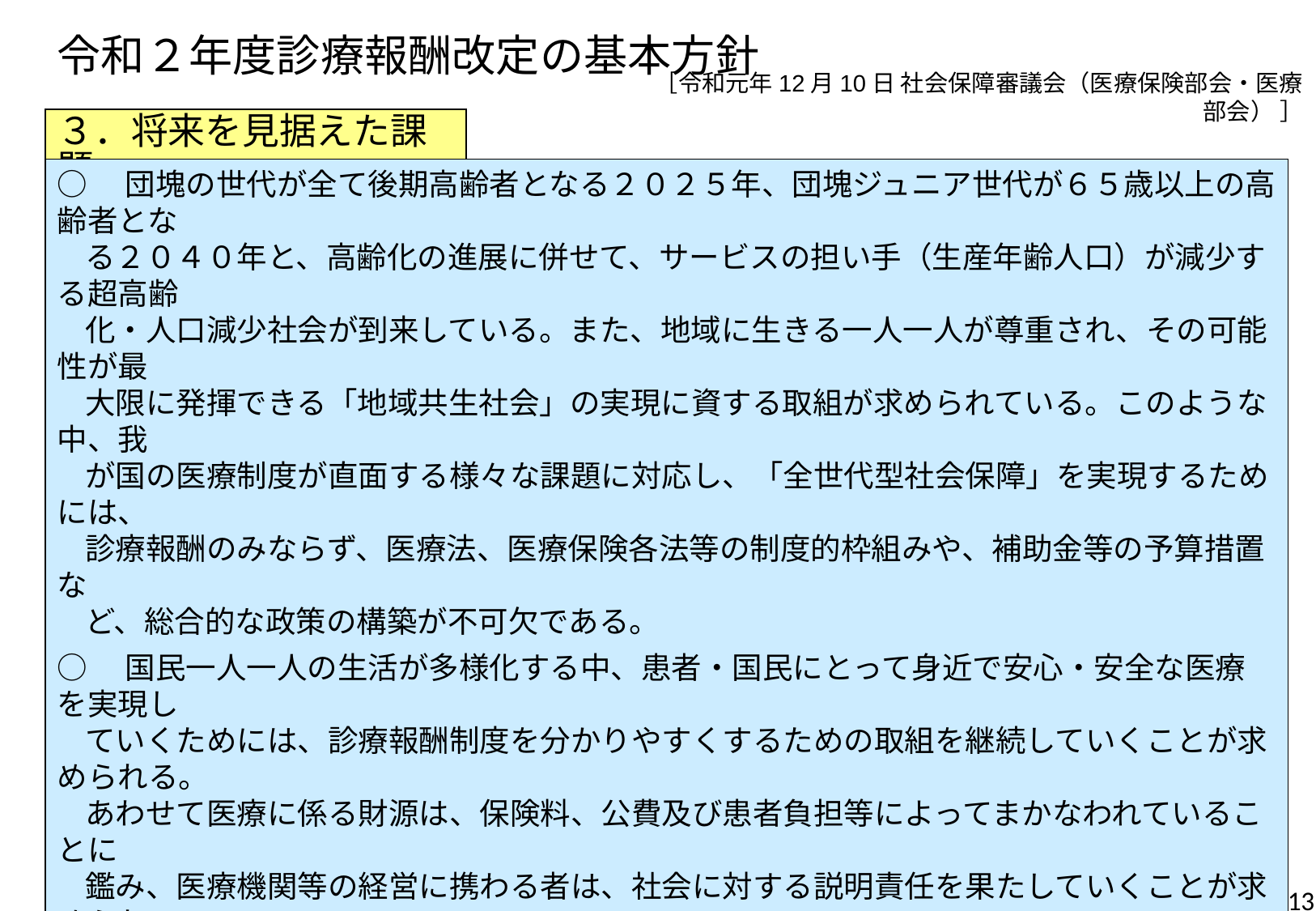

# 令和２年度診療報酬改定の基本方針
［令和元年12月10日 社会保障審議会（医療保険部会・医療部会） ］
３．将来を見据えた課題
○　団塊の世代が全て後期高齢者となる２０２５年、団塊ジュニア世代が６５歳以上の高齢者とな
   る２０４０年と、高齢化の進展に併せて、サービスの担い手（生産年齢人口）が減少する超高齢
   化・人口減少社会が到来している。また、地域に生きる一人一人が尊重され、その可能性が最
   大限に発揮できる「地域共生社会」の実現に資する取組が求められている。このような中、我
   が国の医療制度が直面する様々な課題に対応し、「全世代型社会保障」を実現するためには、
   診療報酬のみならず、医療法、医療保険各法等の制度的枠組みや、補助金等の予算措置な
   ど、総合的な政策の構築が不可欠である。
○　国民一人一人の生活が多様化する中、患者・国民にとって身近で安心・安全な医療を実現し
   ていくためには、診療報酬制度を分かりやすくするための取組を継続していくことが求められる。
   あわせて医療に係る財源は、保険料、公費及び患者負担等によってまかなわれていることに
   鑑み、医療機関等の経営に携わる者は、社会に対する説明責任を果たしていくことが求められ
   る。
○　加えて、住民、医療提供者、保険者、民間企業、行政等の関係者がそれぞれの役割を自覚
   しながら保健・医療に関わることが重要であり、国民全体の医療制度に対する理解を深めてい
   くための普及啓発も含め、国民に対して丁寧に説明していくことが求められている。
○　予防・健康づくりやセルフケア等の推進が図られるよう、住民、医療提供者、保険者、民間企
   業、行政等の全ての関係者が協力・連携して国民一人一人を支援するとともに、国はこうした
   取組に向けた環境整備を行うことが必要である。
13